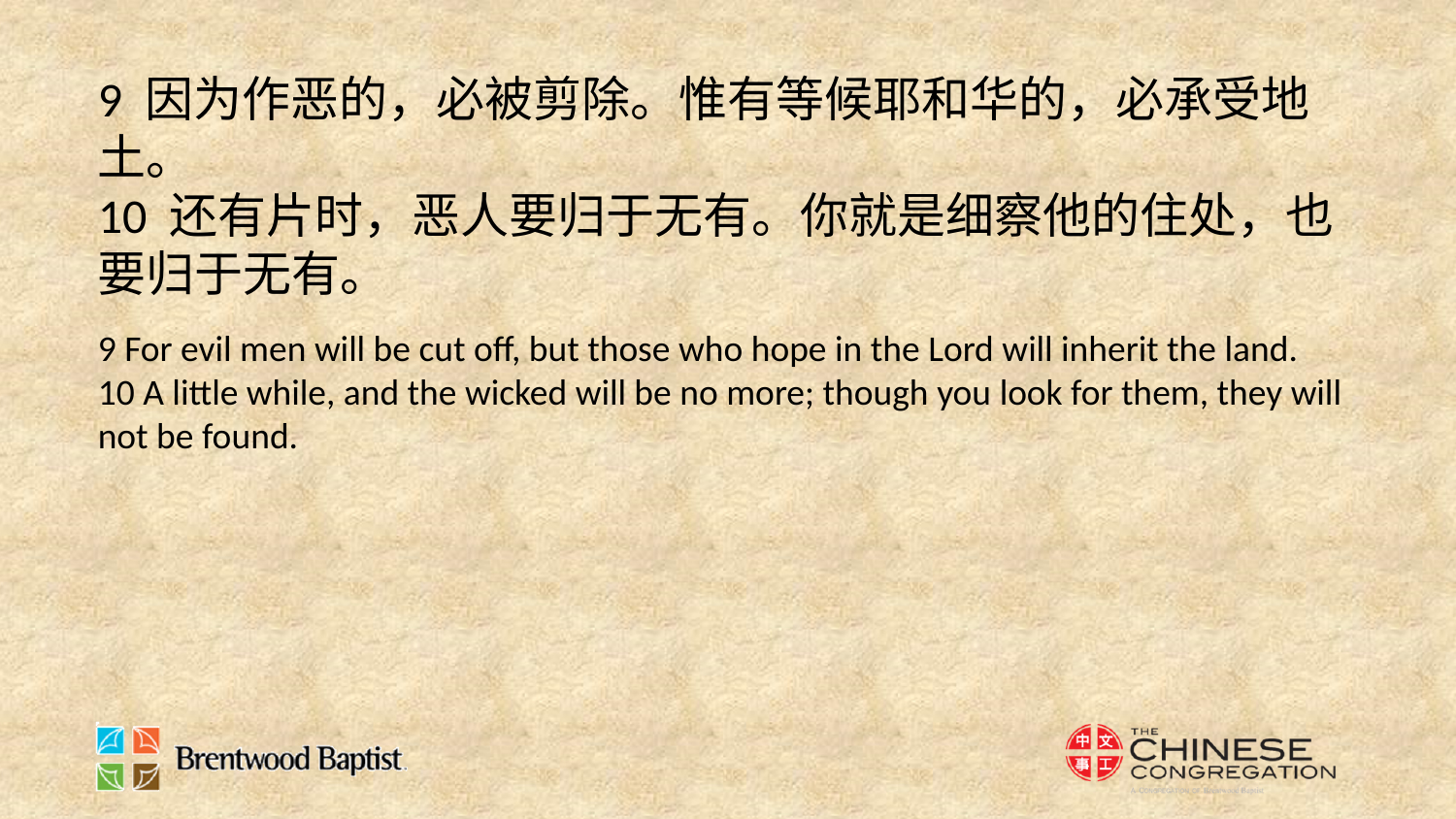

9 因为作恶的，必被剪除。惟有等候耶和华的，必承受地土。
10 还有片时，恶人要归于无有。你就是细察他的住处，也要归于无有。

9 For evil men will be cut off, but those who hope in the Lord will inherit the land.
10 A little while, and the wicked will be no more; though you look for them, they will not be found.